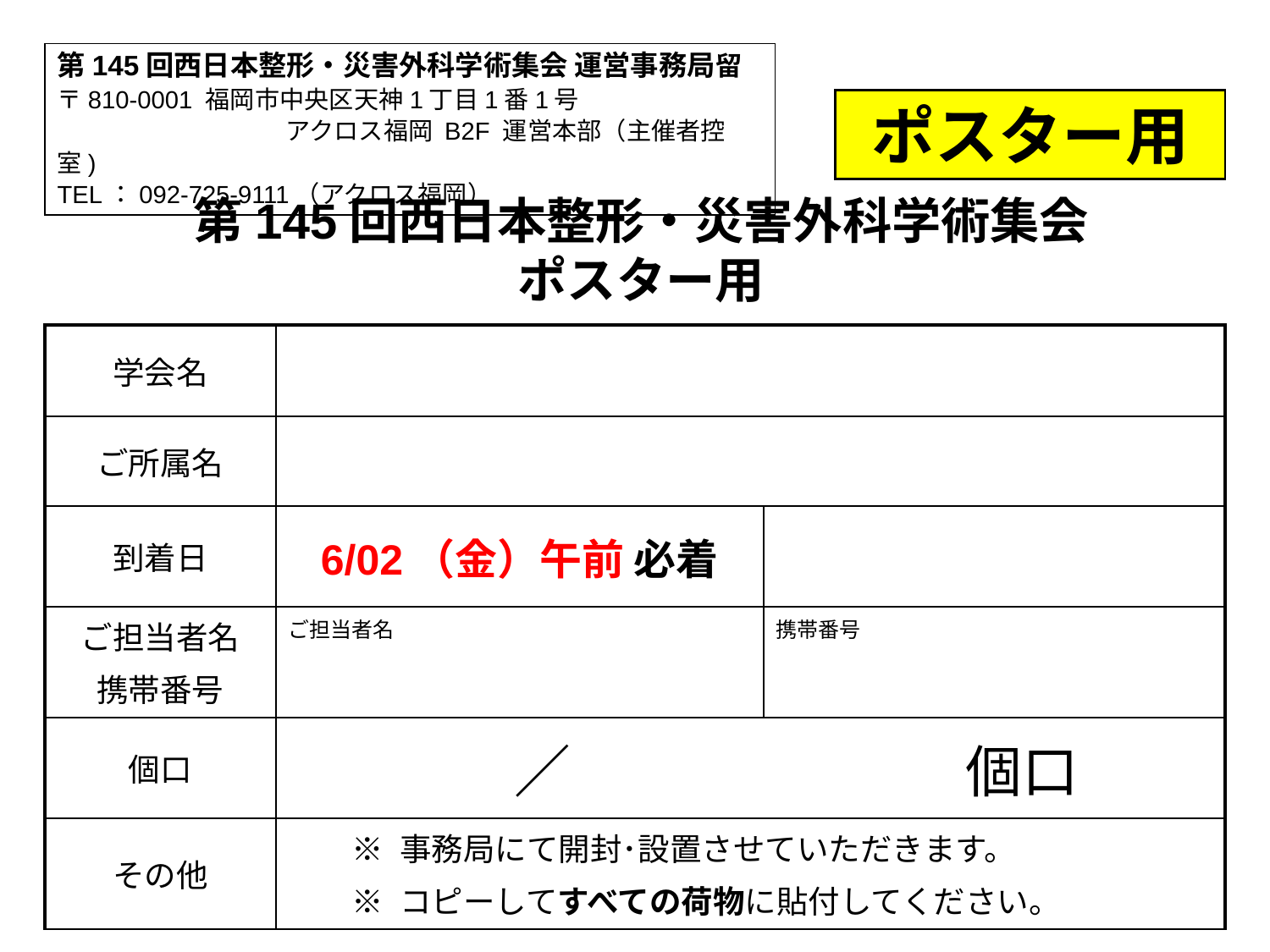

第145回西日本整形・災害外科学術集会 運営事務局留
〒810-0001 福岡市中央区天神1丁目1番1号
　　　　　　　　　 アクロス福岡 B2F 運営本部（主催者控室)
TEL：092-725-9111（アクロス福岡）
ポスター用
第145回西日本整形・災害外科学術集会
ポスター用
| 学会名 |  |  |
| --- | --- | --- |
| ご所属名 |  |  |
| 到着日 | 6/02（金）午前 必着 |  |
| ご担当者名 携帯番号 | ご担当者名 | 携帯番号 |
| 個口 | ／　　　　　　　個口 |  |
| その他 | ※ 事務局にて開封･設置させていただきます。 ※ コピーしてすべての荷物に貼付してください。 |  |